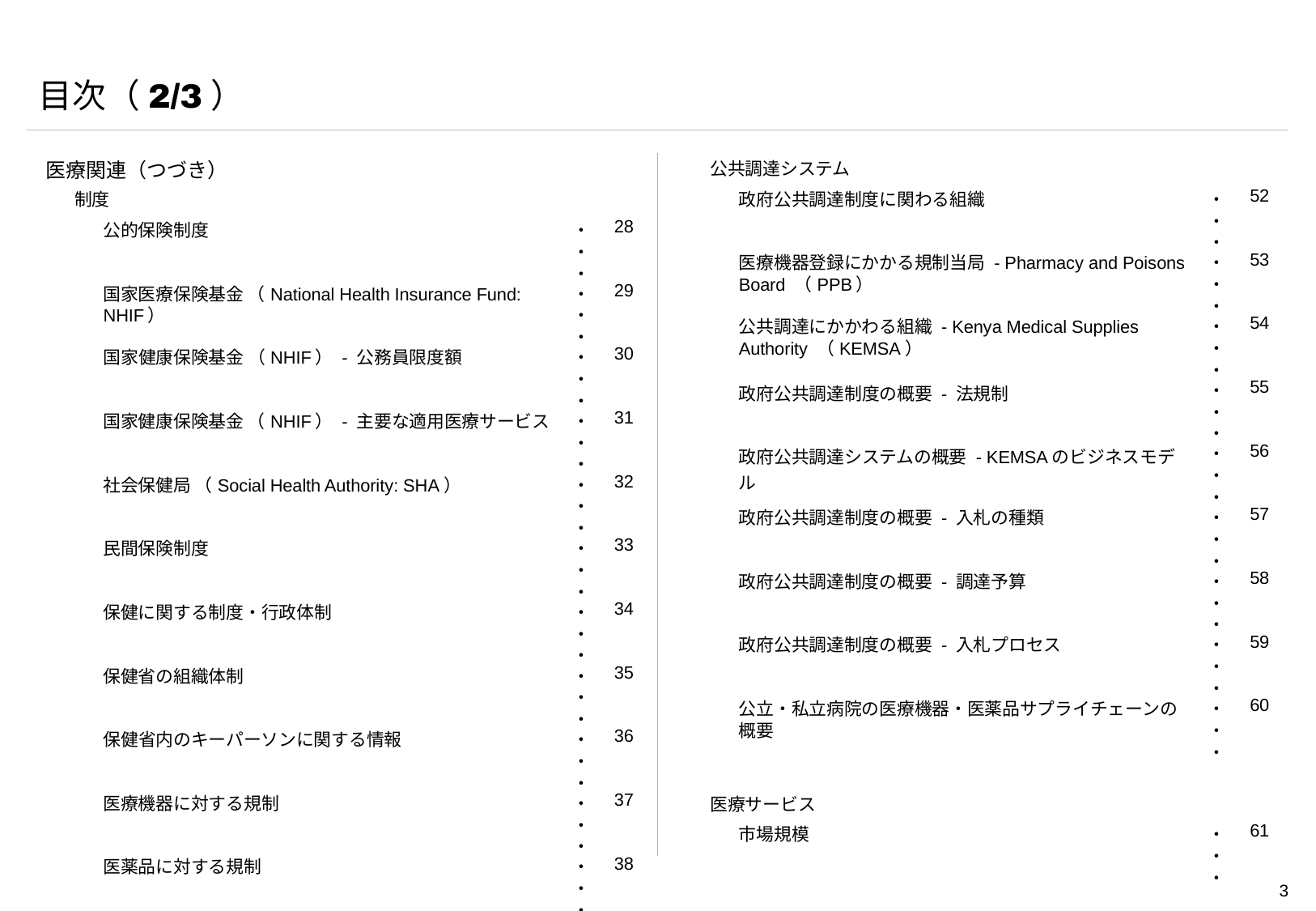

目次（2/3）
| 医療関連（つづき） |  |  |  |  |
| --- | --- | --- | --- | --- |
|  | 制度 |  |  |  |
|  |  | 公的保険制度 | ・・・ | 28 |
|  |  | 国家医療保険基金 （National Health Insurance Fund: NHIF） | ・・・ | 29 |
|  |  | 国家健康保険基金 （NHIF） - 公務員限度額 | ・・・ | 30 |
|  |  | 国家健康保険基金 （NHIF） - 主要な適用医療サービス | ・・・ | 31 |
|  |  | 社会保健局 （Social Health Authority: SHA） | ・・・ | 32 |
|  |  | 民間保険制度 | ・・・ | 33 |
|  |  | 保健に関する制度・行政体制 | ・・・ | 34 |
|  |  | 保健省の組織体制 | ・・・ | 35 |
|  |  | 保健省内のキーパーソンに関する情報 | ・・・ | 36 |
|  |  | 医療機器に対する規制 | ・・・ | 37 |
|  |  | 医薬品に対する規制 | ・・・ | 38 |
|  |  | 臨床試験に関する規制 | ・・・ | 39 |
|  |  | 医療情報・個人情報保護、データサーバーの置き場に関する法規制、ガイドライン | ・・・ | 40 |
|  |  | 医療現場で使用される言語に関する情報 | ・・・ | 48 |
|  |  | ライセンス・教育水準 | ・・・ | 49 |
|  |  | 医師の社会的地位 | ・・・ | 50 |
|  |  | 外国人医師のライセンス | ・・・ | 51 |
|  | 公共調達システム |  |  |  |
| --- | --- | --- | --- | --- |
|  |  | 政府公共調達制度に関わる組織 | ・・・ | 52 |
|  |  | 医療機器登録にかかる規制当局 - Pharmacy and Poisons Board （PPB） | ・・・ | 53 |
|  |  | 公共調達にかかわる組織 - Kenya Medical Supplies Authority （KEMSA） | ・・・ | 54 |
|  |  | 政府公共調達制度の概要 - 法規制 | ・・・ | 55 |
|  |  | 政府公共調達システムの概要 - KEMSAのビジネスモデル | ・・・ | 56 |
|  |  | 政府公共調達制度の概要 - 入札の種類 | ・・・ | 57 |
|  |  | 政府公共調達制度の概要 - 調達予算 | ・・・ | 58 |
|  |  | 政府公共調達制度の概要 - 入札プロセス | ・・・ | 59 |
|  |  | 公立・私立病院の医療機器・医薬品サプライチェーンの概要 | ・・・ | 60 |
|  |  |  |  |  |
|  | 医療サービス |  |  |  |
|  |  | 市場規模 | ・・・ | 61 |
|  |  |  |  |  |
|  | 医療機器 |  |  |  |
|  |  | 市場規模 | ・・・ | 62 |
|  |  | 輸出入額 | ・・・ | 63 |
|  |  | 今後、高い需要が見込まれる医療機器 | ・・・ | 64 |
|  |  | 業界構造 - 主要メーカー（日本企業以外の外資） | ・・・ | 65 |
|  |  | 業界構造 - 主要メーカー（ローカル企業） | ・・・ | 68 |
|  |  | 業界構造 - 日本企業の進出状況 | ・・・ | 69 |
|  |  | 業界構造 - 流通 | ・・・ | 70 |